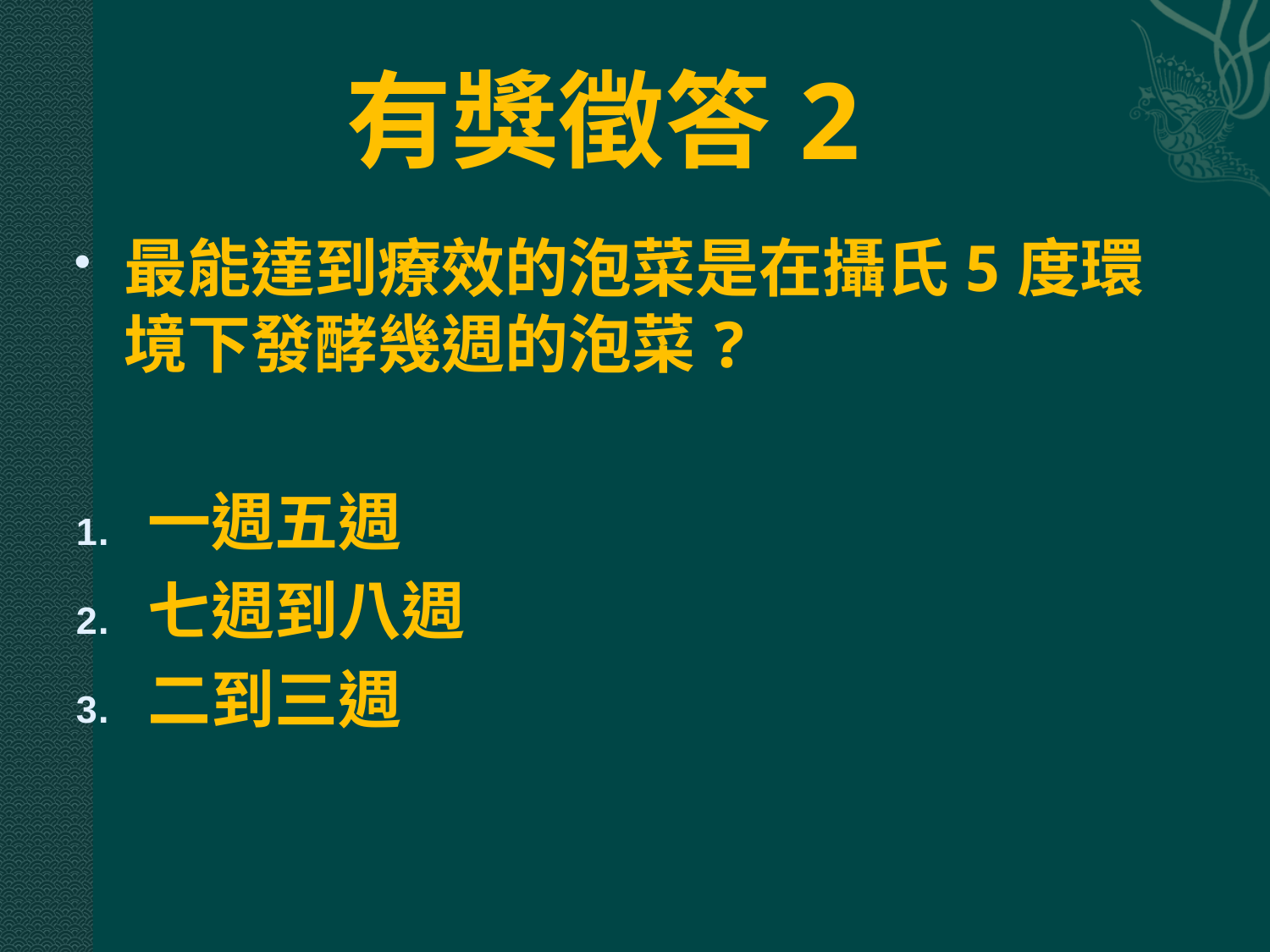

# 有獎徵答2
最能達到療效的泡菜是在攝氏5度環境下發酵幾週的泡菜?

一週五週
七週到八週
二到三週